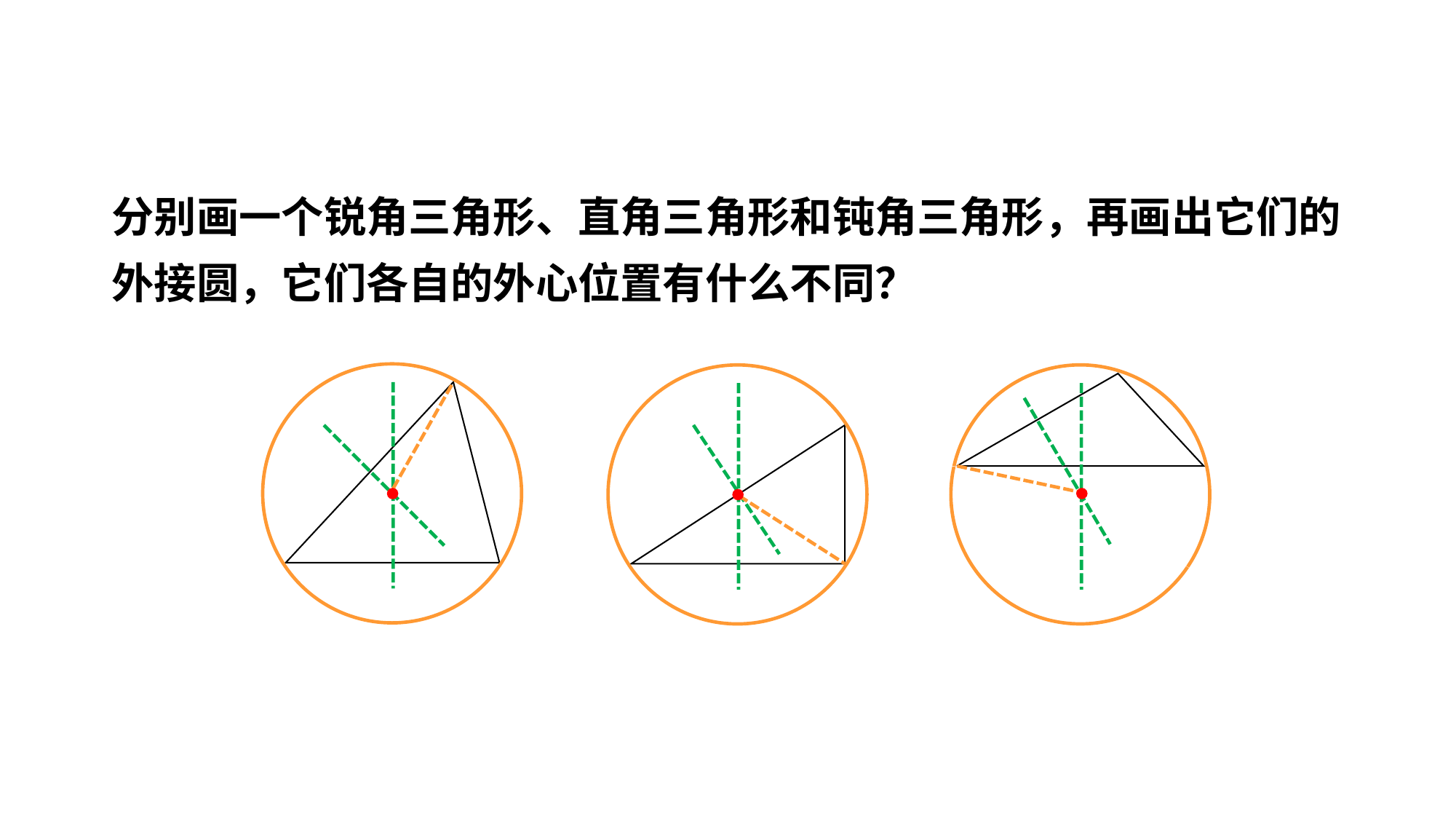

分别画一个锐角三角形、直角三角形和钝角三角形，再画出它们的外接圆，它们各自的外心位置有什么不同？